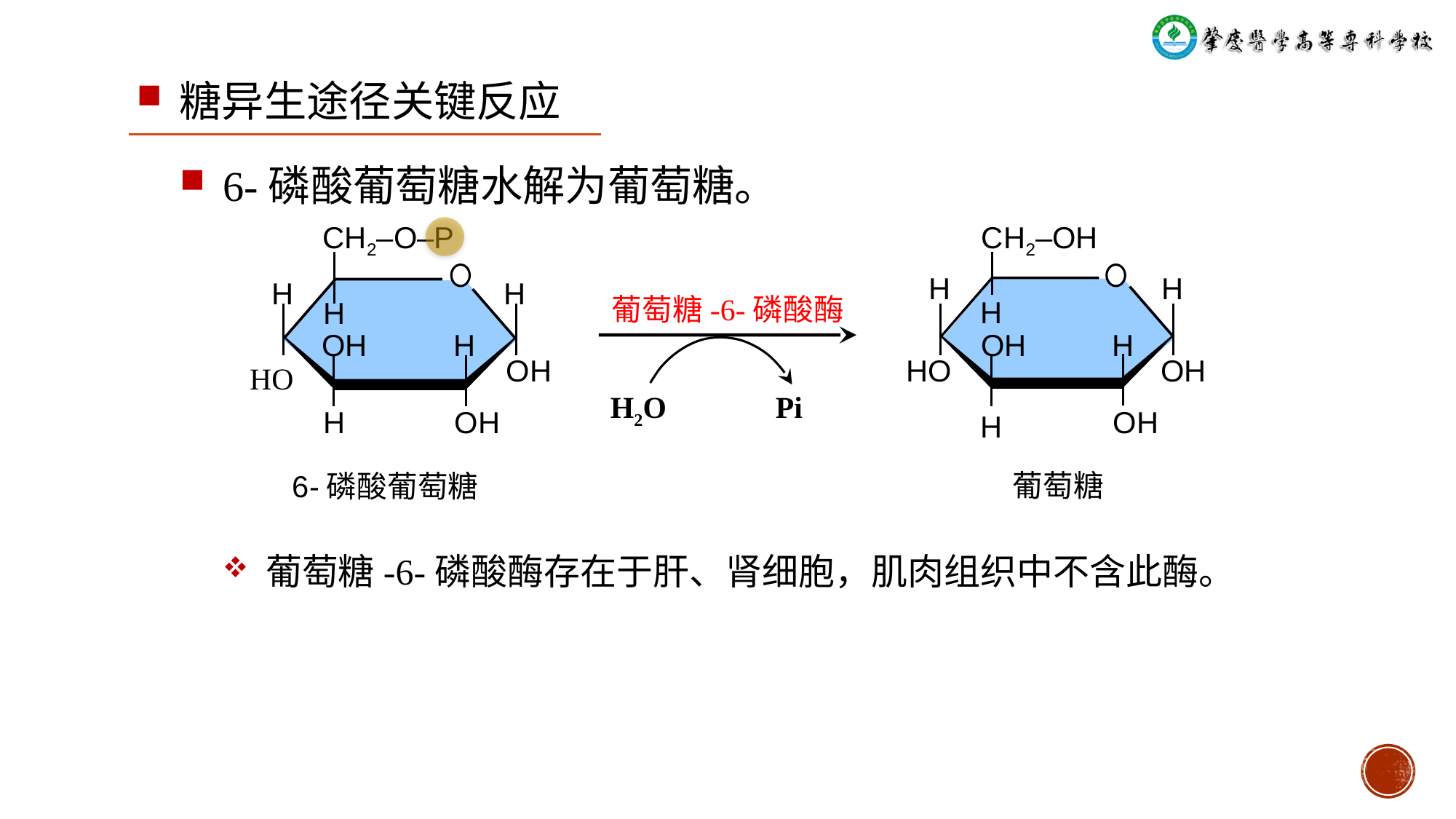

糖异生途径关键反应
6-磷酸葡萄糖水解为葡萄糖。
CH2‒O‒P

H
H

H

OH
H
OH
HO

H
OH
6-磷酸葡萄糖
CH2‒OH
H
H

H

OH
H
HO
OH

OH
H
葡萄糖
葡萄糖-6-磷酸酶

H2O
Pi
葡萄糖-6-磷酸酶存在于肝、肾细胞，肌肉组织中不含此酶。